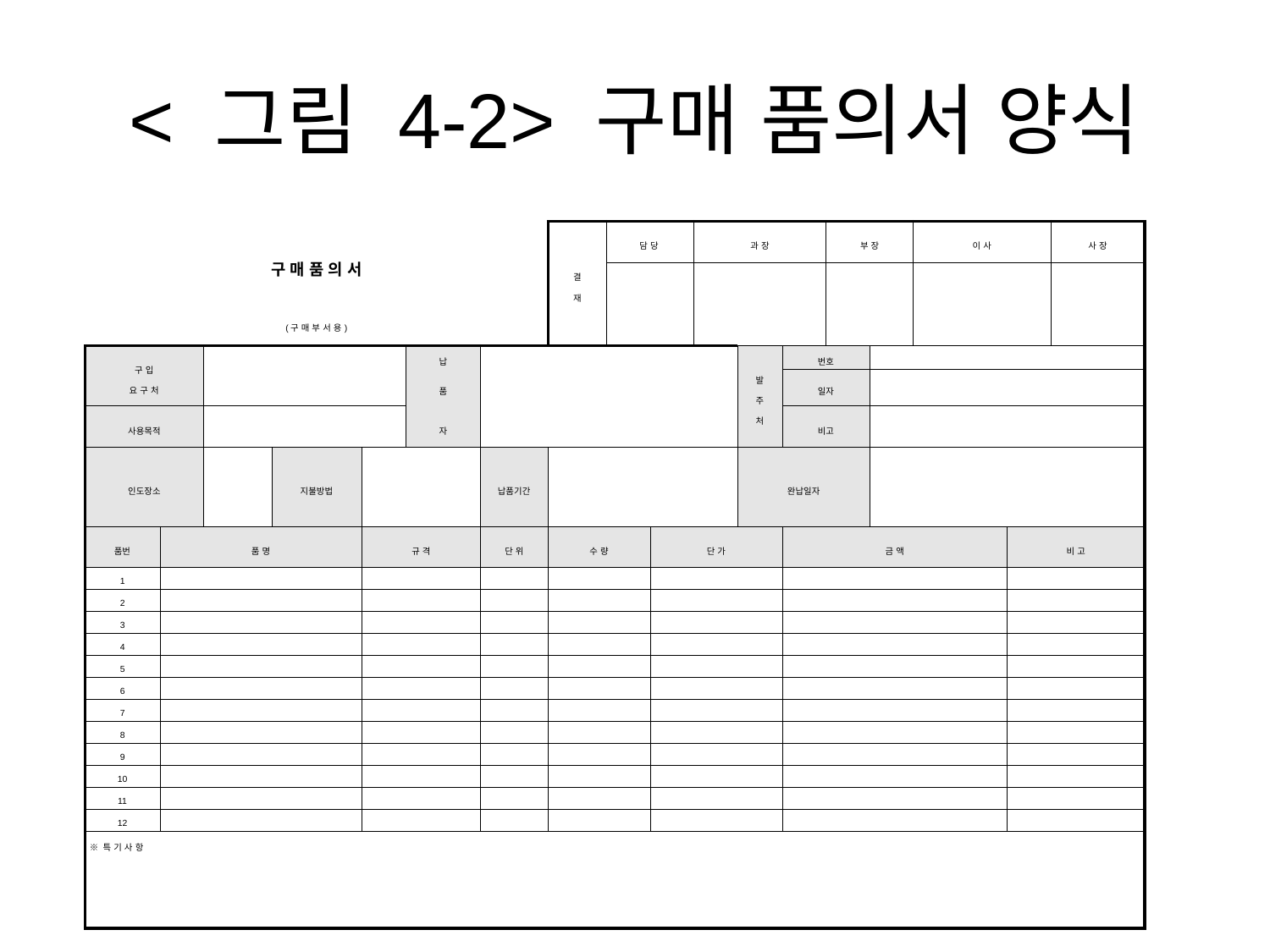

# < 그림 4-2> 구매 품의서 양식
| 구 매 품 의 서 |  |  |  |  |  |  | 결 재 | 담 당 |  | 과 장 |  |  | 부 장 |  | 이 사 |  | 사 장 |
| --- | --- | --- | --- | --- | --- | --- | --- | --- | --- | --- | --- | --- | --- | --- | --- | --- | --- |
|  |  |  |  |  |  |  |  |  |  |  |  |  |  |  |  |  |  |
| (구 매 부 서 용) |  |  |  |  |  |  |  |  |  |  |  |  |  |  |  |  |  |
| 구 입 요 구 처 |  |  |  |  | 납 |  |  |  |  |  | 발 주 처 | 번호 |  |  |  |  |  |
|  |  |  |  |  | 품 |  |  |  |  |  |  | 일자 |  |  |  |  |  |
| 사용목적 |  |  |  |  | 자 |  |  |  |  |  |  | 비고 |  |  |  |  |  |
| 인도장소 |  |  | 지불방법 |  |  | 납품기간 |  |  |  |  | 완납일자 |  |  |  |  |  |  |
| 품번 | 품 명 |  |  | 규 격 |  | 단 위 | 수 량 |  | 단 가 |  |  | 금 액 |  |  |  | 비 고 |  |
| 1 |  |  |  |  |  |  |  |  |  |  |  |  |  |  |  |  |  |
| 2 |  |  |  |  |  |  |  |  |  |  |  |  |  |  |  |  |  |
| 3 |  |  |  |  |  |  |  |  |  |  |  |  |  |  |  |  |  |
| 4 |  |  |  |  |  |  |  |  |  |  |  |  |  |  |  |  |  |
| 5 |  |  |  |  |  |  |  |  |  |  |  |  |  |  |  |  |  |
| 6 |  |  |  |  |  |  |  |  |  |  |  |  |  |  |  |  |  |
| 7 |  |  |  |  |  |  |  |  |  |  |  |  |  |  |  |  |  |
| 8 |  |  |  |  |  |  |  |  |  |  |  |  |  |  |  |  |  |
| 9 |  |  |  |  |  |  |  |  |  |  |  |  |  |  |  |  |  |
| 10 |  |  |  |  |  |  |  |  |  |  |  |  |  |  |  |  |  |
| 11 |  |  |  |  |  |  |  |  |  |  |  |  |  |  |  |  |  |
| 12 |  |  |  |  |  |  |  |  |  |  |  |  |  |  |  |  |  |
| ※ 특 기 사 항 |  |  |  |  |  |  |  |  |  |  |  |  |  |  |  |  |  |
|  |  |  |  |  |  |  |  |  |  |  |  |  |  |  |  |  |  |
| 대구주식회사 |  |  |  |  |  |  |  |  |  |  |  |  |  |  |  |  |  |